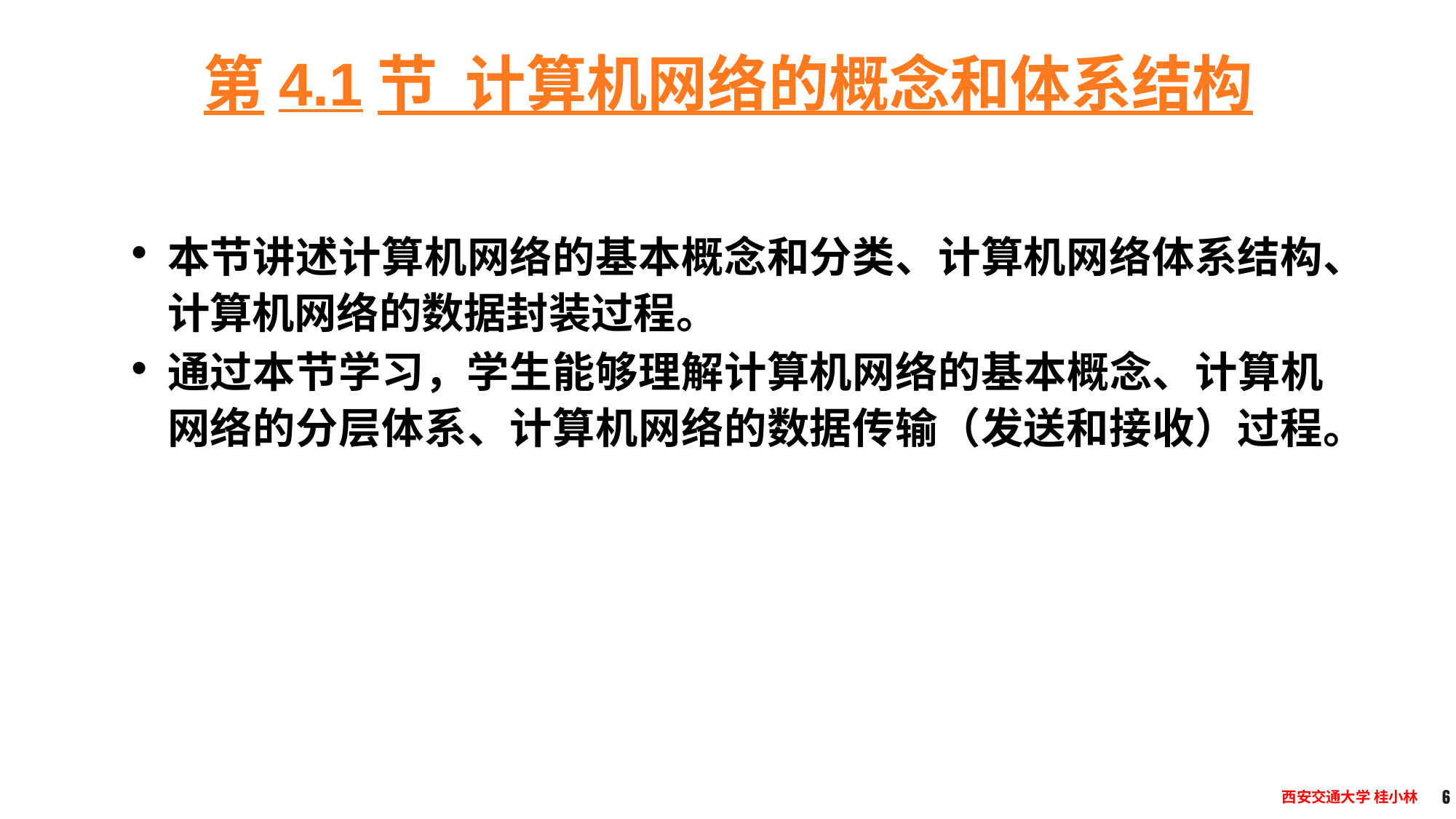

# 第4.1节  计算机网络的概念和体系结构

本节讲述计算机网络的基本概念和分类、计算机网络体系结构、计算机网络的数据封装过程。
通过本节学习，学生能够理解计算机网络的基本概念、计算机网络的分层体系、计算机网络的数据传输（发送和接收）过程。